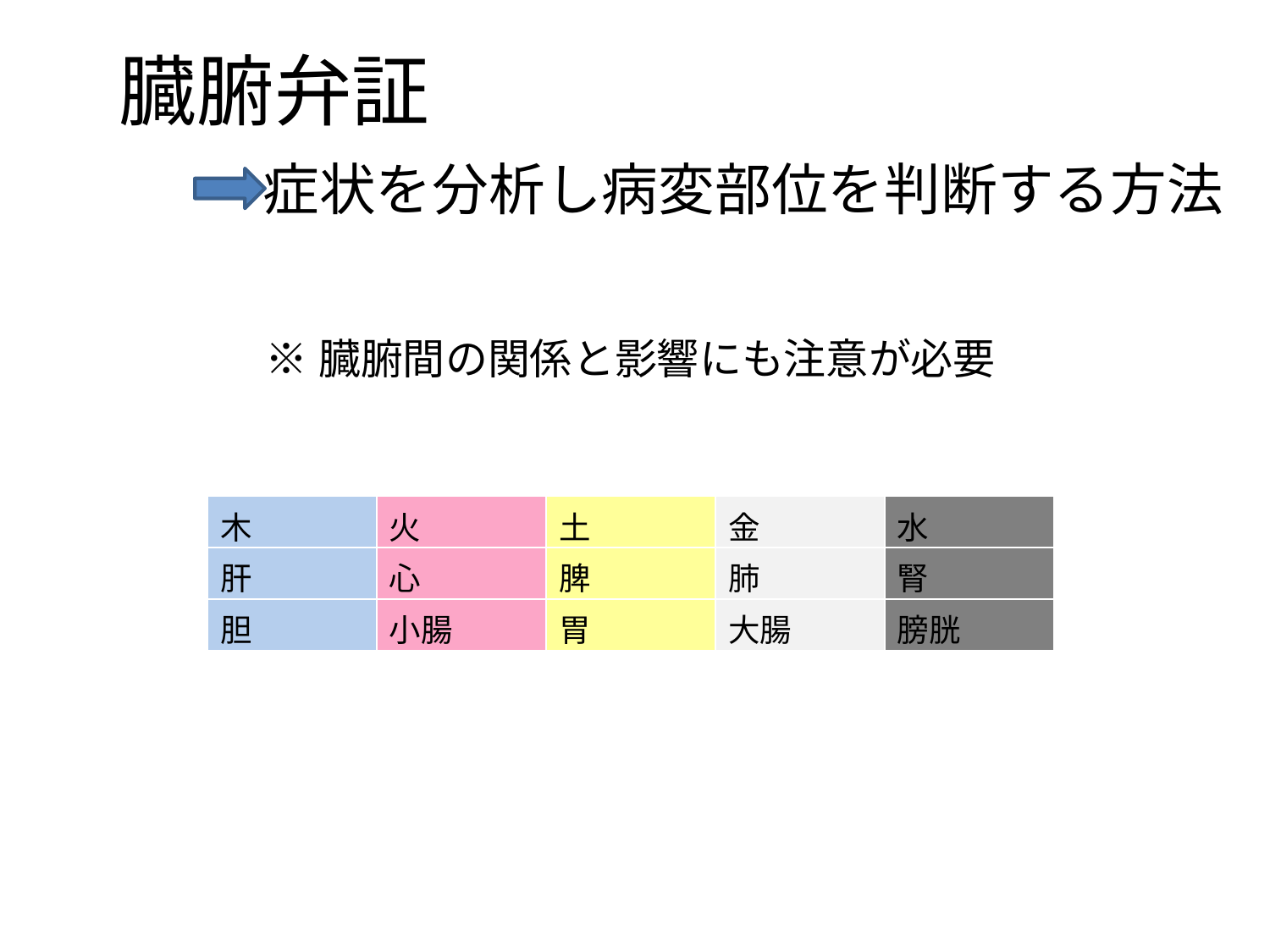

臓腑弁証
症状を分析し病変部位を判断する方法

※臓腑間の関係と影響にも注意が必要
| 木 | 火 | 土 | 金 | 水 |
| --- | --- | --- | --- | --- |
| 肝 | 心 | 脾 | 肺 | 腎 |
| 胆 | 小腸 | 胃 | 大腸 | 膀胱 |